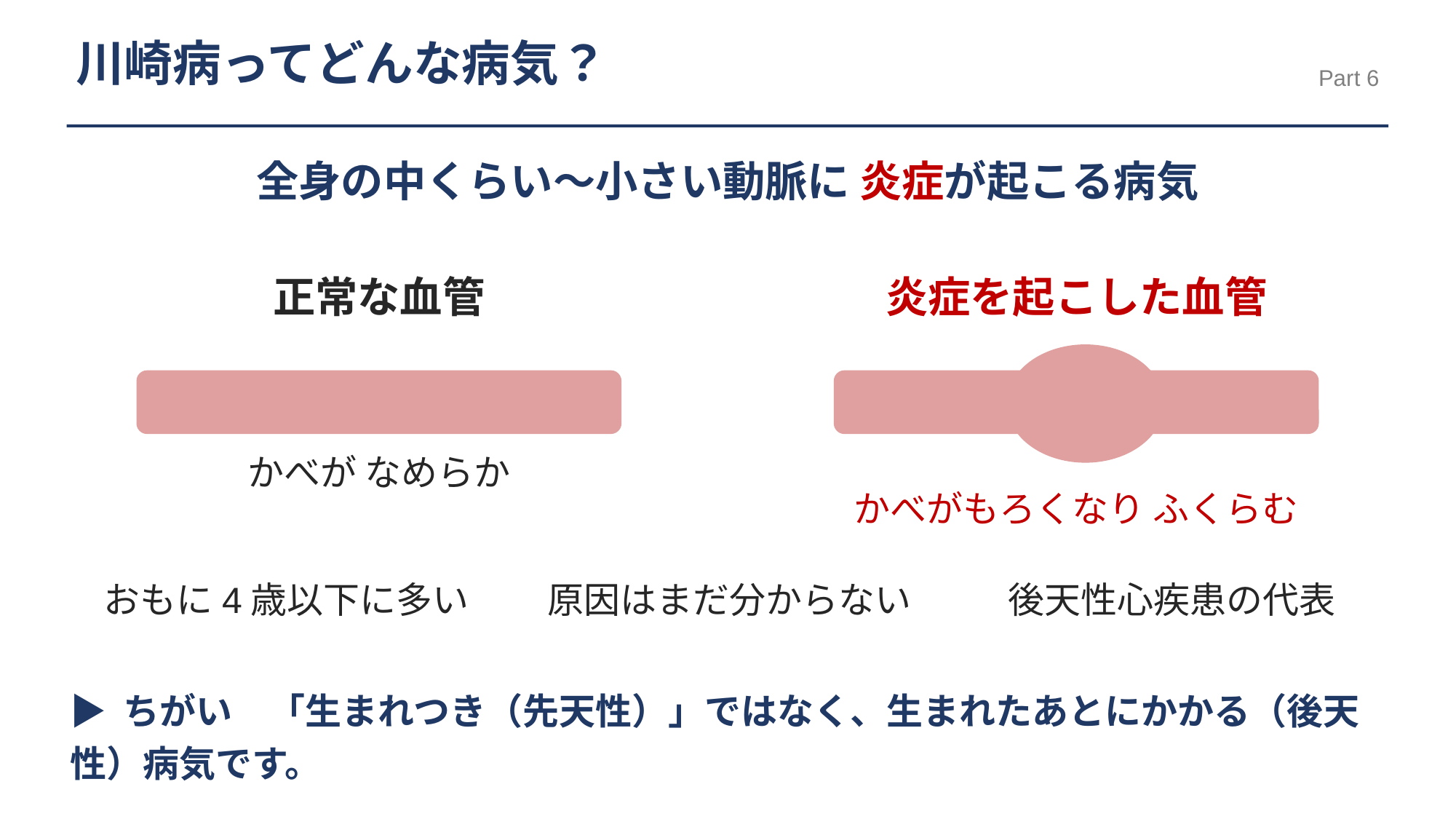

川崎病ってどんな病気？
Part 6

全身の中くらい〜小さい動脈に 炎症が起こる病気
正常な血管
炎症を起こした血管

かべが なめらか
かべがもろくなり ふくらむ
おもに4歳以下に多い
原因はまだ分からない
後天性心疾患の代表
▶ ちがい　「生まれつき（先天性）」ではなく、生まれたあとにかかる（後天性）病気です。